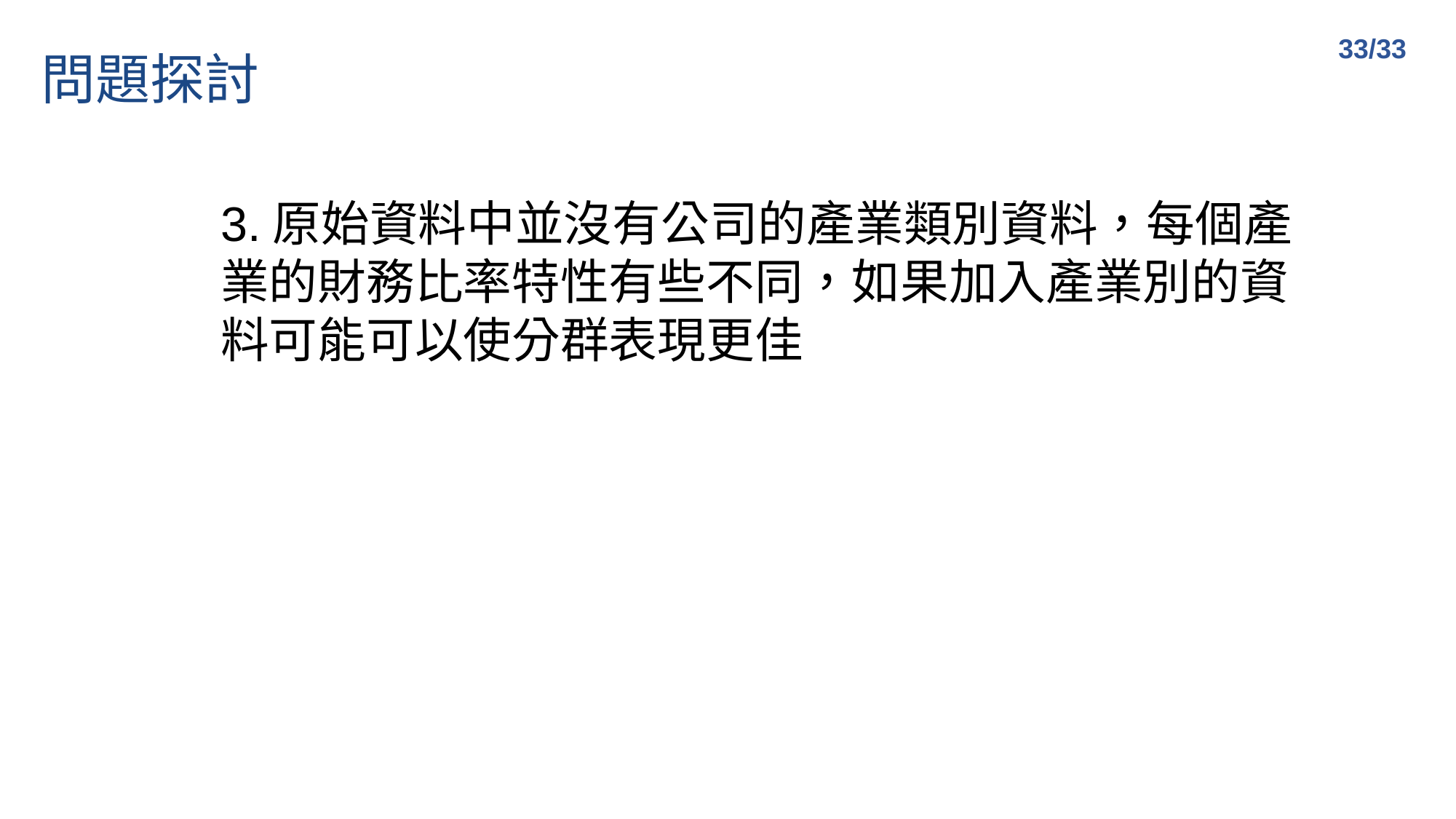

33/33
問題探討
3.原始資料中並沒有公司的產業類別資料，每個產業的財務比率特性有些不同，如果加入產業別的資料可能可以使分群表現更佳